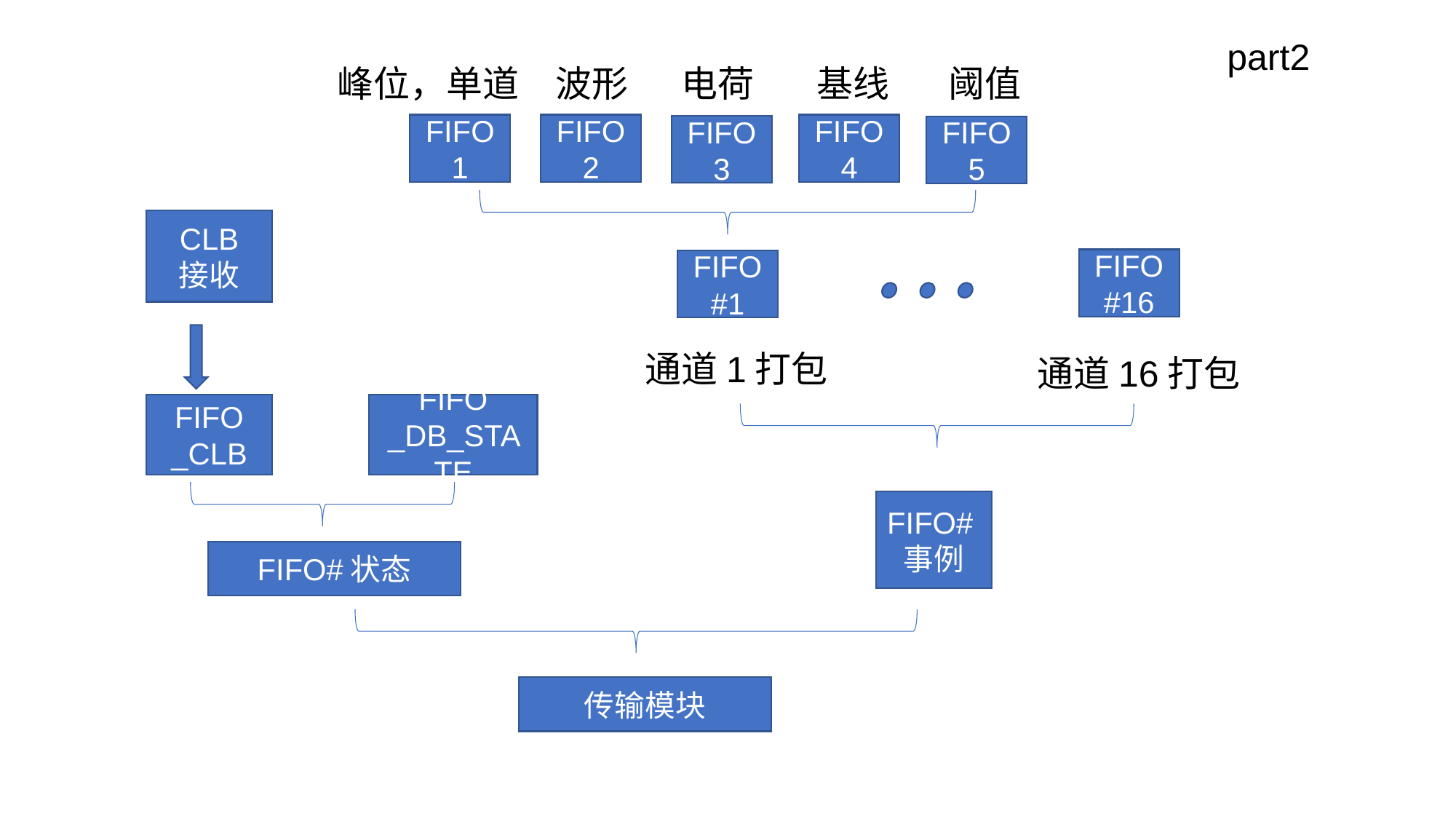

part2
峰位，单道
波形
电荷
基线
阈值
FIFO1
FIFO2
FIFO4
FIFO3
FIFO5
CLB
接收

FIFO
#16
FIFO
#1

通道1打包
通道16打包

FIFO
_DB_STATE
FIFO
_CLB
FIFO#事例
FIFO#状态
传输模块